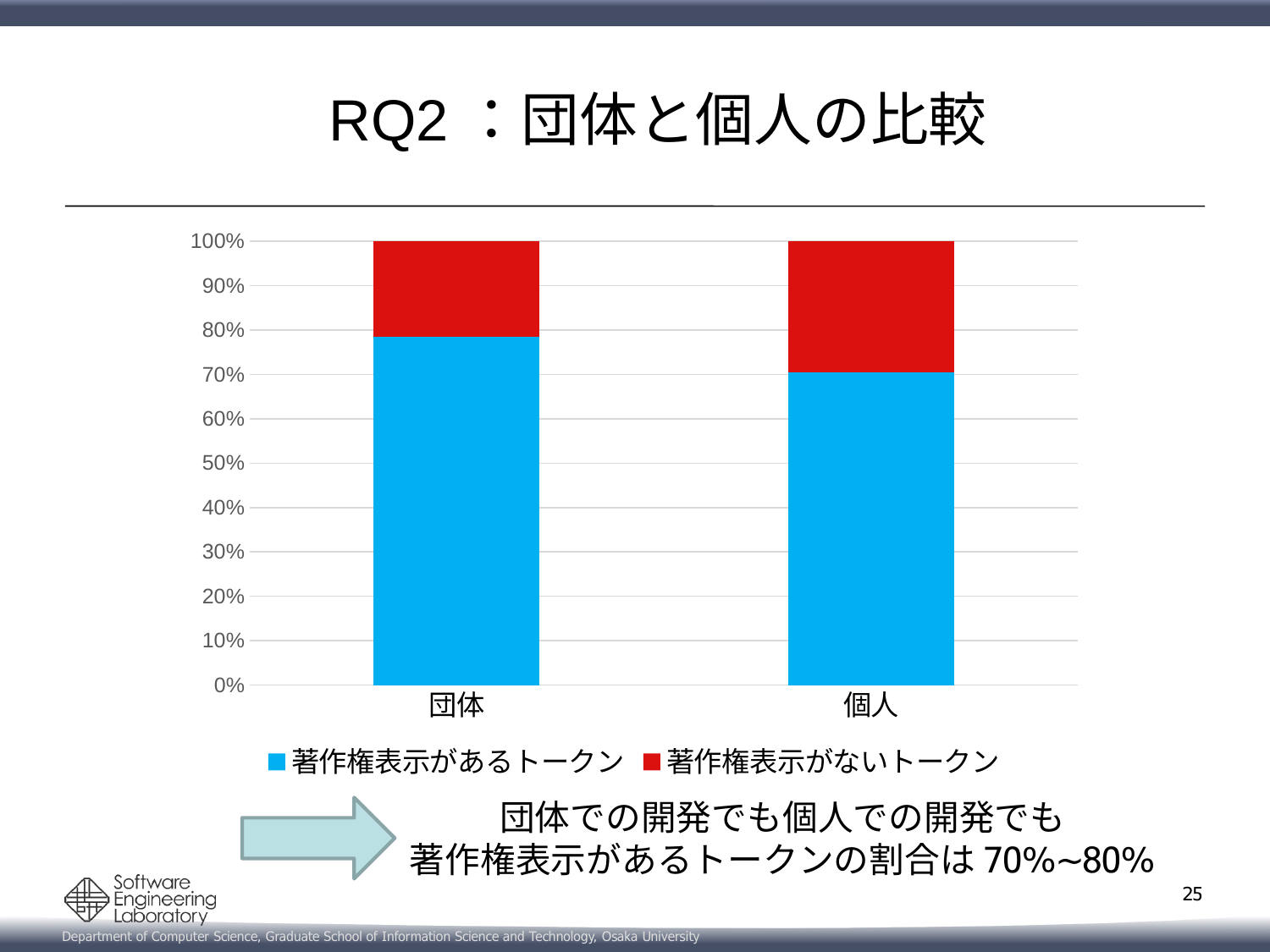

# RQ2：団体と個人の比較

### Chart

| Category | 著作権表示があるトークン | 著作権表示がないトークン |
|---|---|---|
| 団体 | 64786990.0 | 17849760.0 |
| 個人 | 6018202.0 | 2521169.0 |
団体での開発でも個人での開発でも
著作権表示があるトークンの割合は70%~80%

25